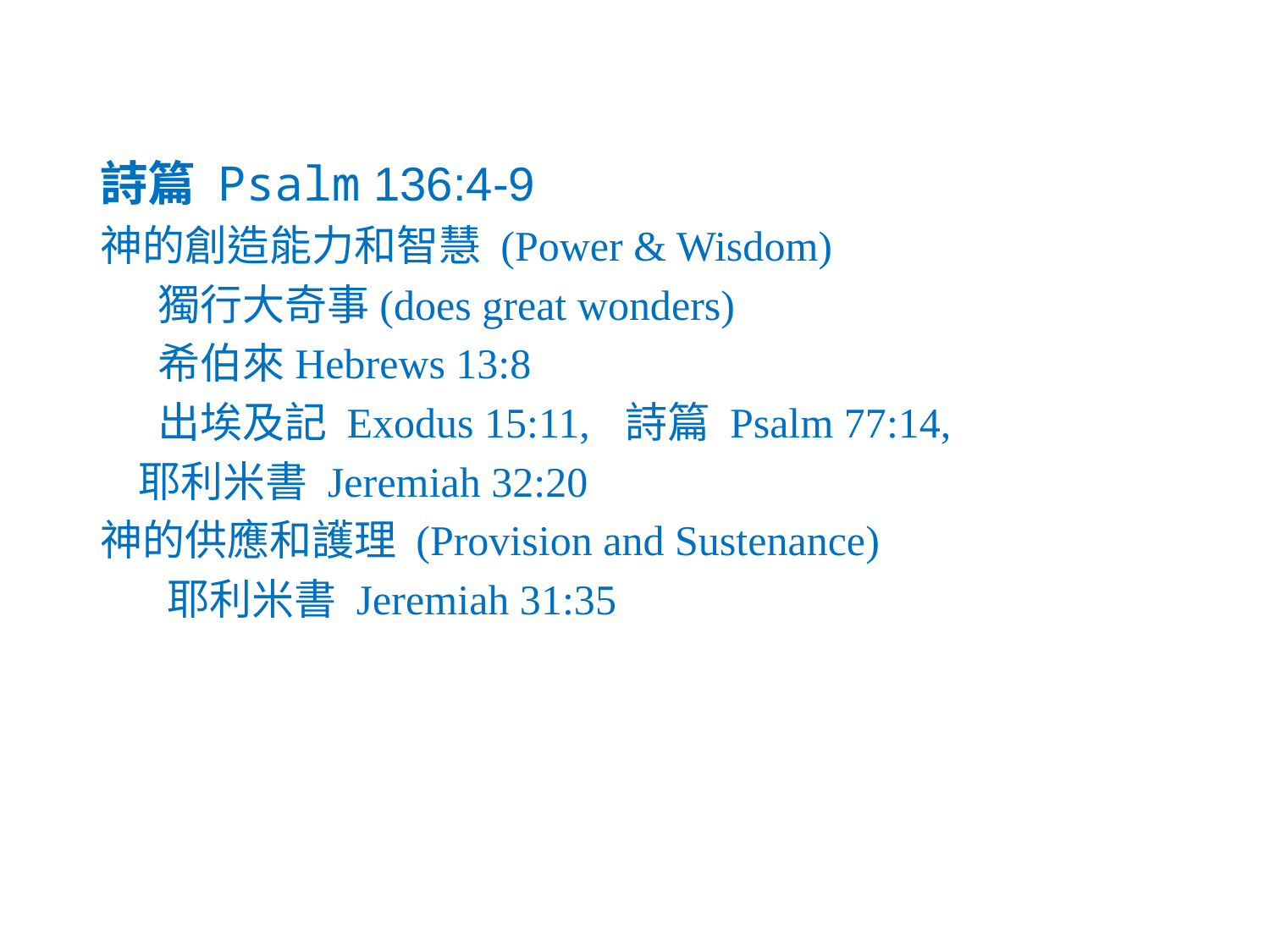

詩篇 Psalm 136:4-9
神的創造能力和智慧 (Power & Wisdom)
     獨行大奇事(does great wonders)
     希伯來Hebrews 13:8
     出埃及記 Exodus 15:11, 詩篇 Psalm 77:14,
   耶利米書 Jeremiah 32:20
神的供應和護理 (Provision and Sustenance)
      耶利米書 Jeremiah 31:35